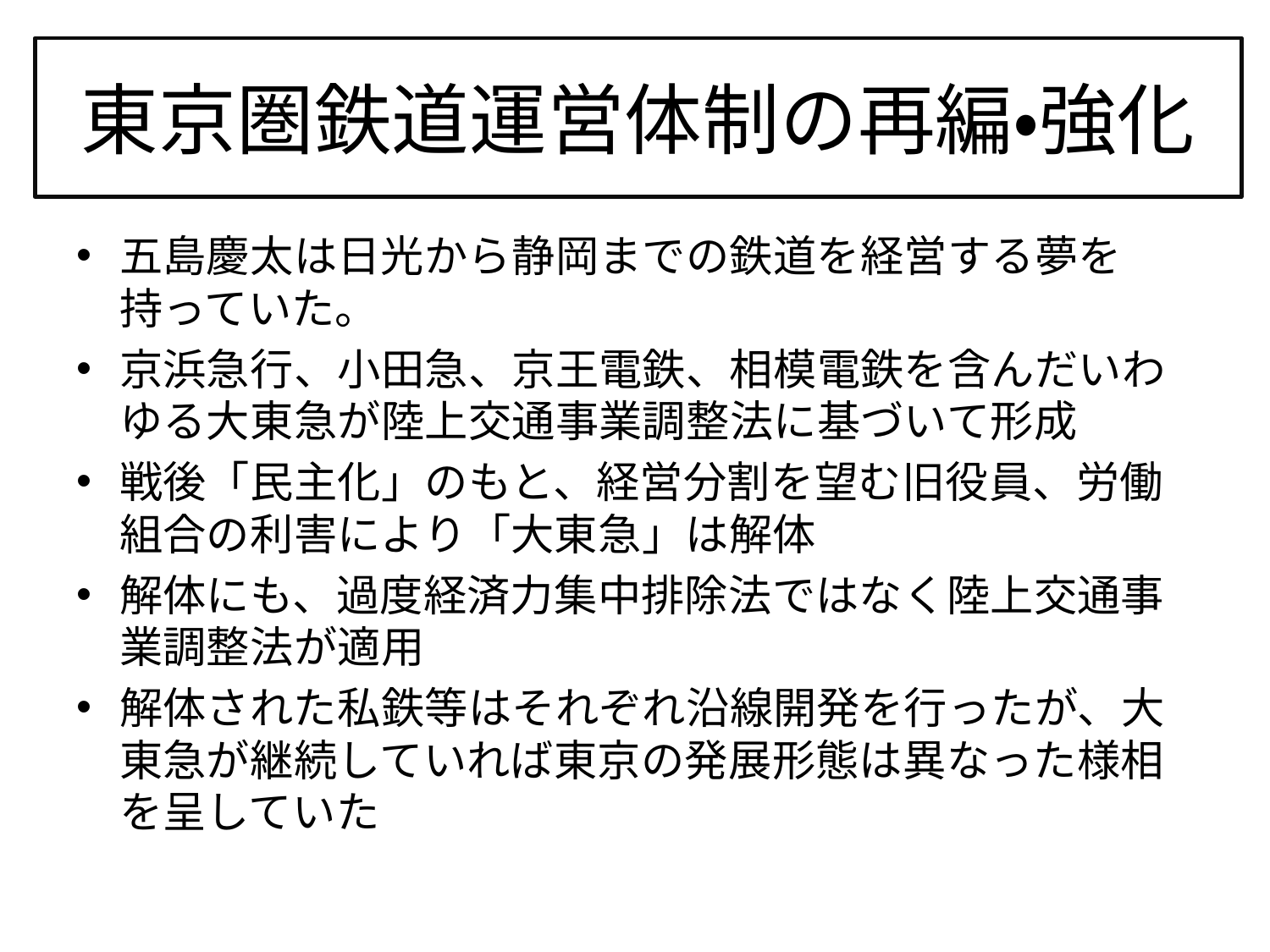

# 東京圏鉄道運営体制の再編・強化
五島慶太は日光から静岡までの鉄道を経営する夢を持っていた。
京浜急行、小田急、京王電鉄、相模電鉄を含んだいわゆる大東急が陸上交通事業調整法に基づいて形成
戦後「民主化」のもと、経営分割を望む旧役員、労働組合の利害により「大東急」は解体
解体にも、過度経済力集中排除法ではなく陸上交通事業調整法が適用
解体された私鉄等はそれぞれ沿線開発を行ったが、大東急が継続していれば東京の発展形態は異なった様相を呈していた